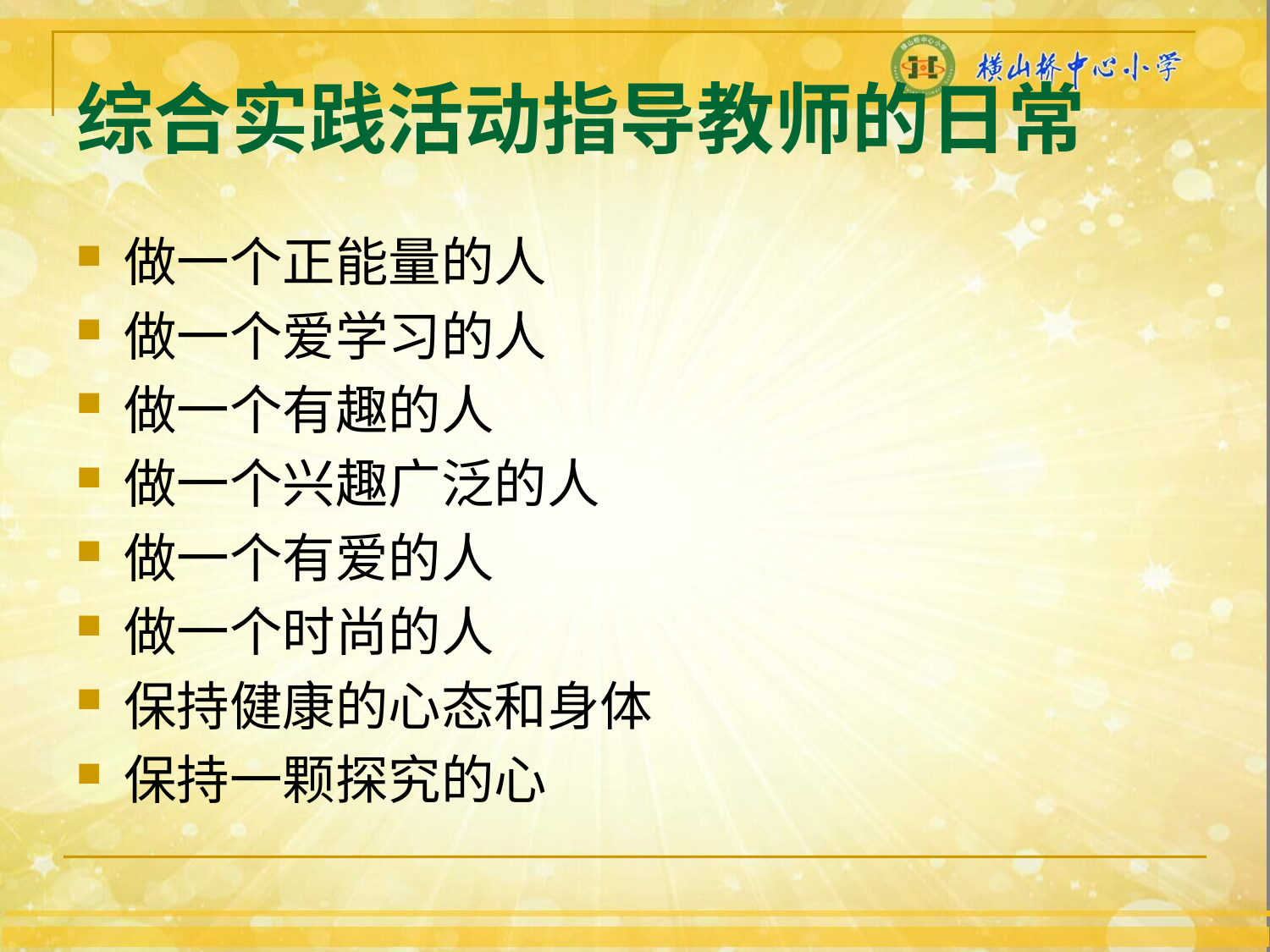

# 综合实践活动指导教师的日常
做一个正能量的人
做一个爱学习的人
做一个有趣的人
做一个兴趣广泛的人
做一个有爱的人
做一个时尚的人
保持健康的心态和身体
保持一颗探究的心